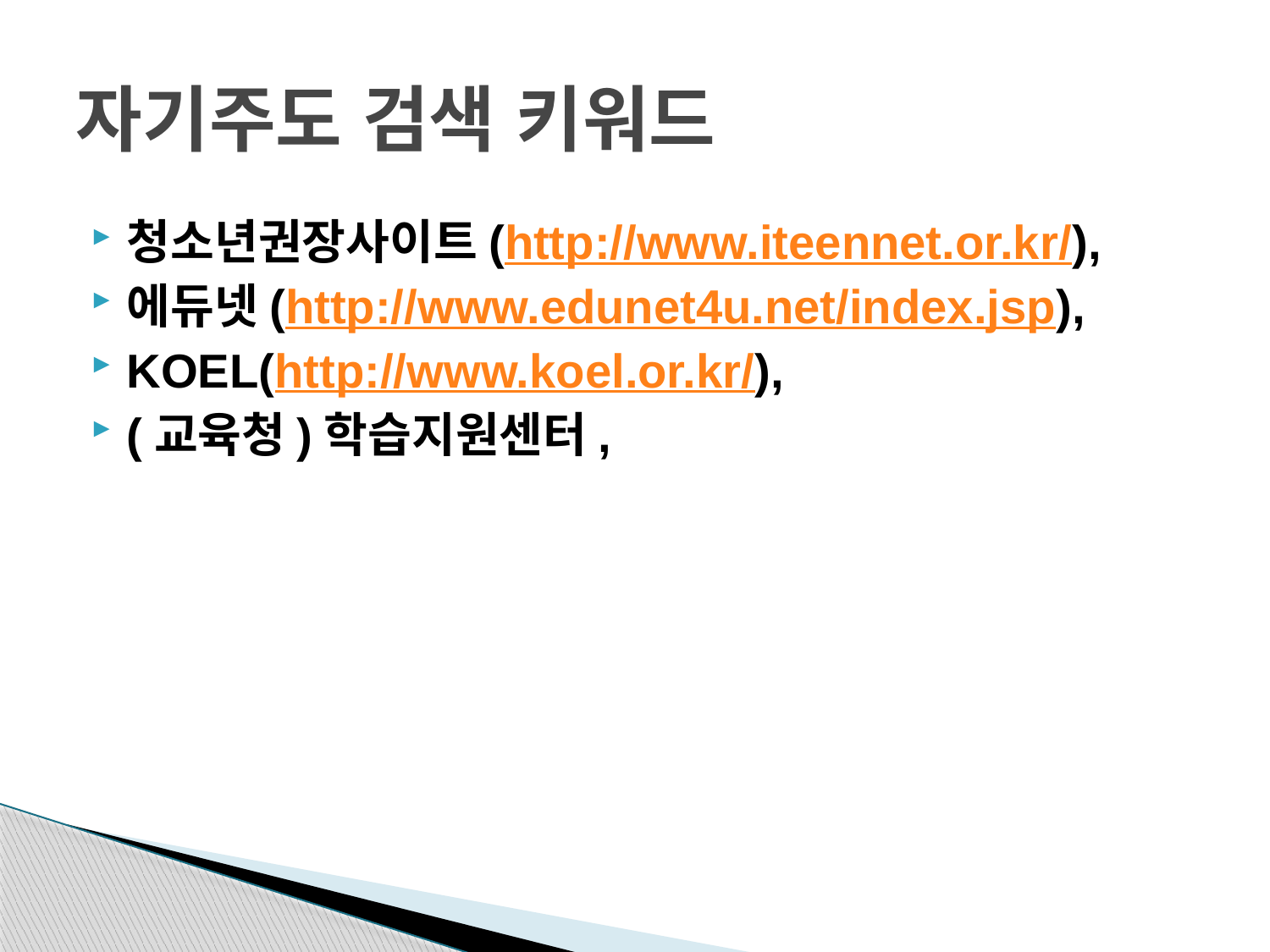

# 자기주도 검색 키워드
청소년권장사이트(http://www.iteennet.or.kr/),
에듀넷(http://www.edunet4u.net/index.jsp),
KOEL(http://www.koel.or.kr/),
(교육청)학습지원센터,